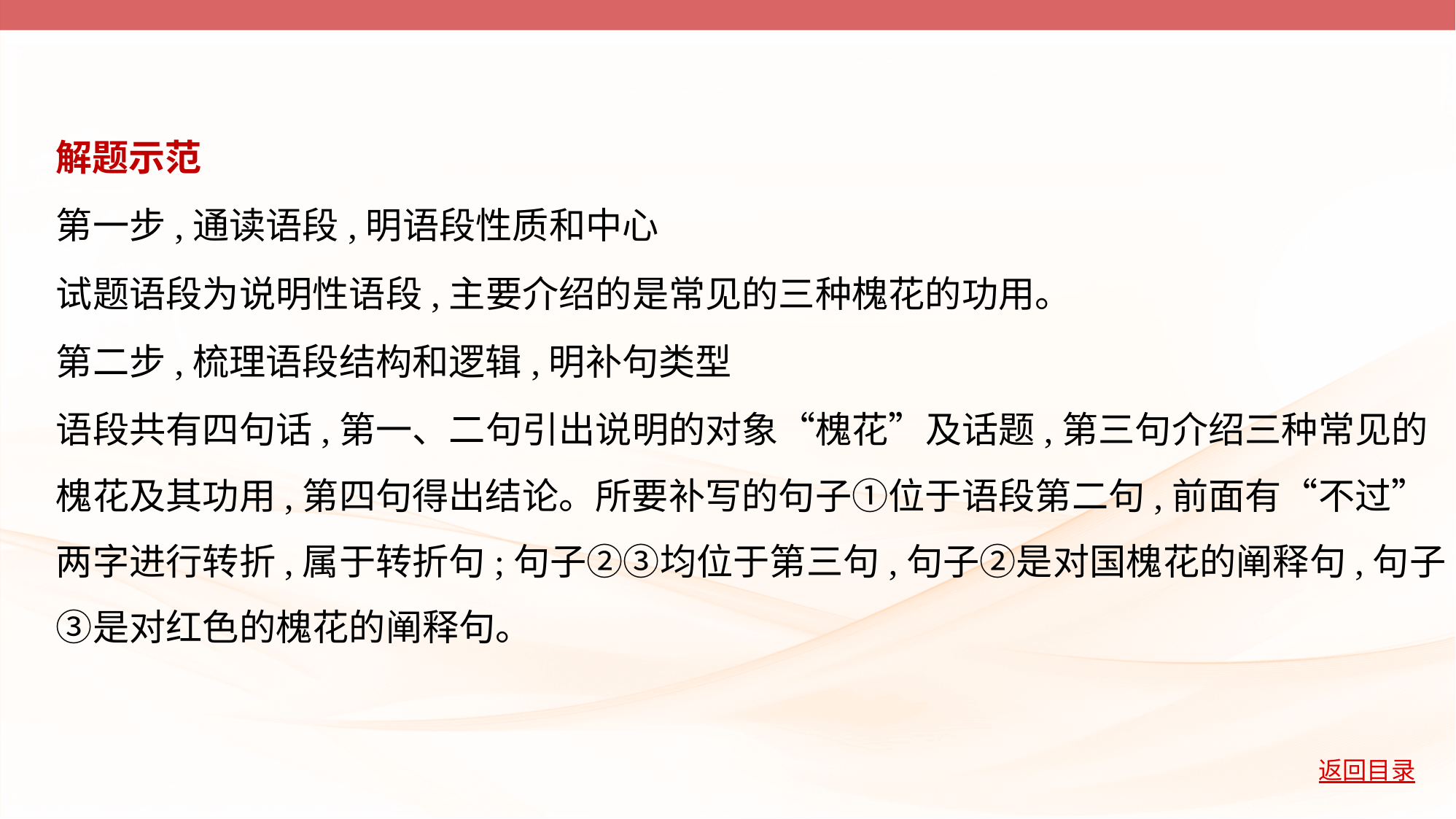

解题示范
第一步,通读语段,明语段性质和中心
试题语段为说明性语段,主要介绍的是常见的三种槐花的功用。
第二步,梳理语段结构和逻辑,明补句类型
语段共有四句话,第一、二句引出说明的对象“槐花”及话题,第三句介绍三种常见的
槐花及其功用,第四句得出结论。所要补写的句子①位于语段第二句,前面有“不过”
两字进行转折,属于转折句;句子②③均位于第三句,句子②是对国槐花的阐释句,句子
③是对红色的槐花的阐释句。